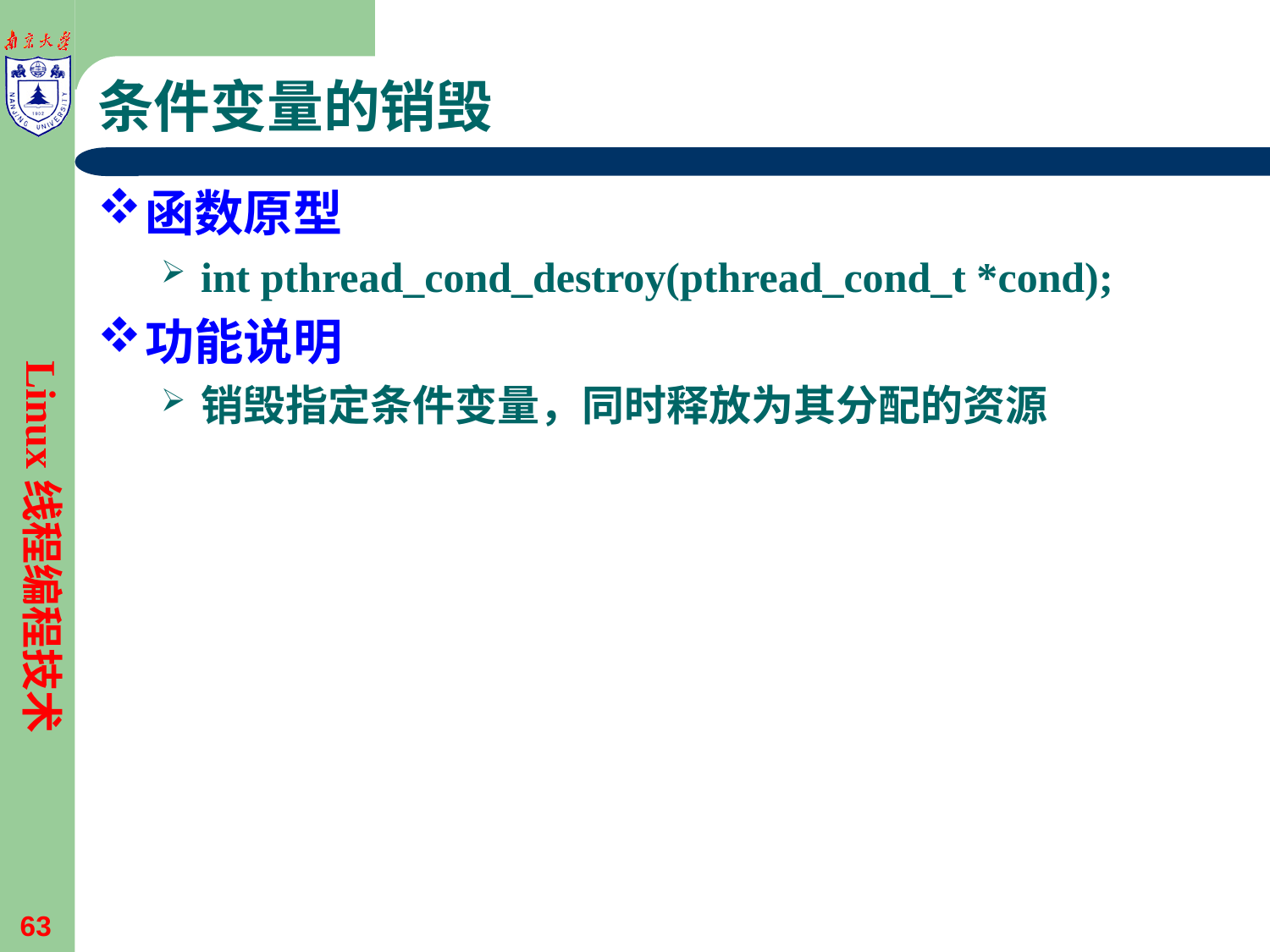

# 条件变量的销毁
函数原型
int pthread_cond_destroy(pthread_cond_t *cond);
功能说明
销毁指定条件变量，同时释放为其分配的资源
Linux线程编程技术
63